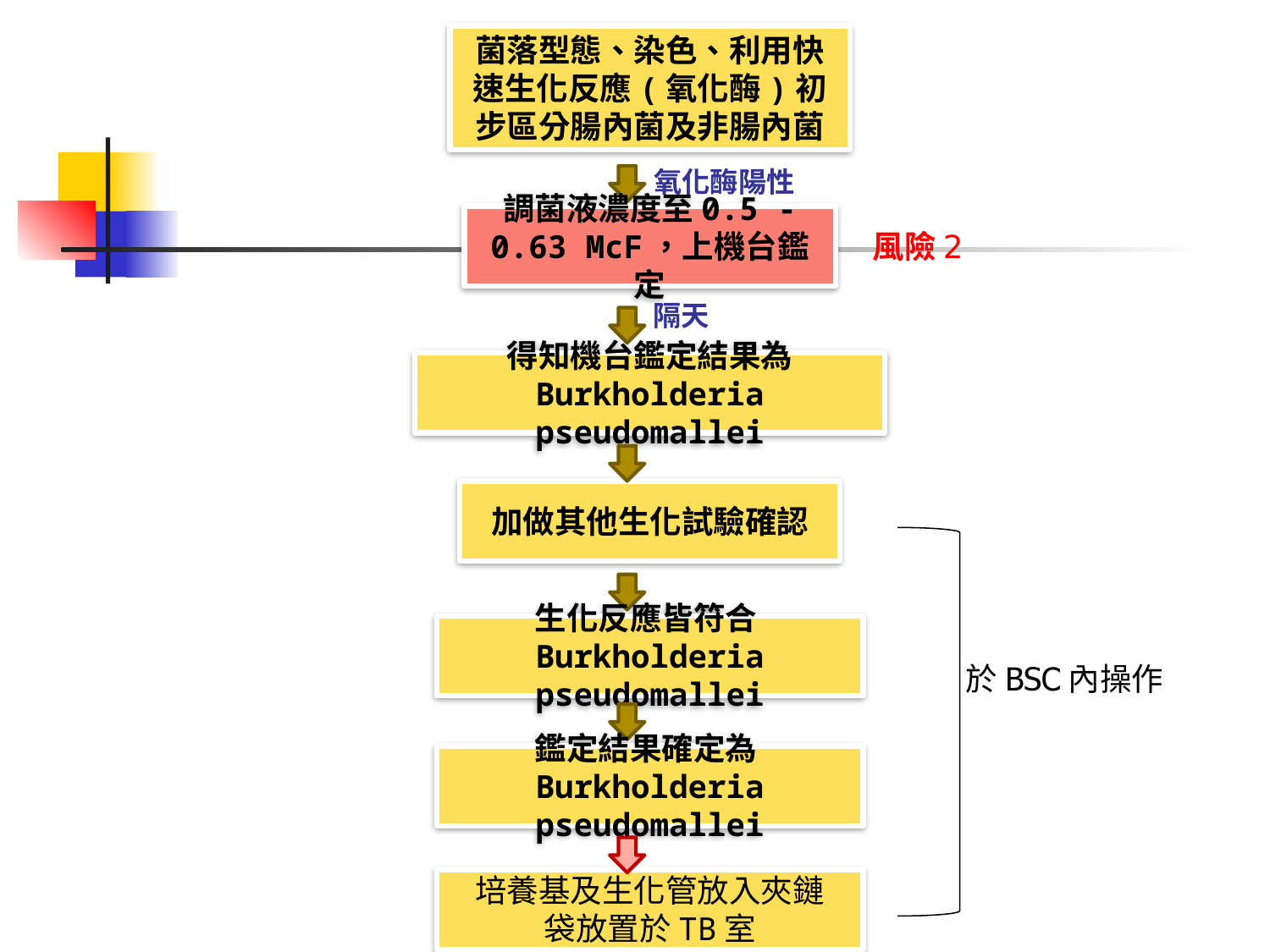

菌落型態、染色、利用快速生化反應(氧化酶)初步區分腸內菌及非腸內菌
氧化酶陽性

調菌液濃度至0.5 - 0.63 McF，上機台鑑定
風險2
隔天

得知機台鑑定結果為 Burkholderia pseudomallei

加做其他生化試驗確認

生化反應皆符合Burkholderia pseudomallei
於BSC內操作

鑑定結果確定為Burkholderia pseudomallei

培養基及生化管放入夾鏈袋放置於TB室